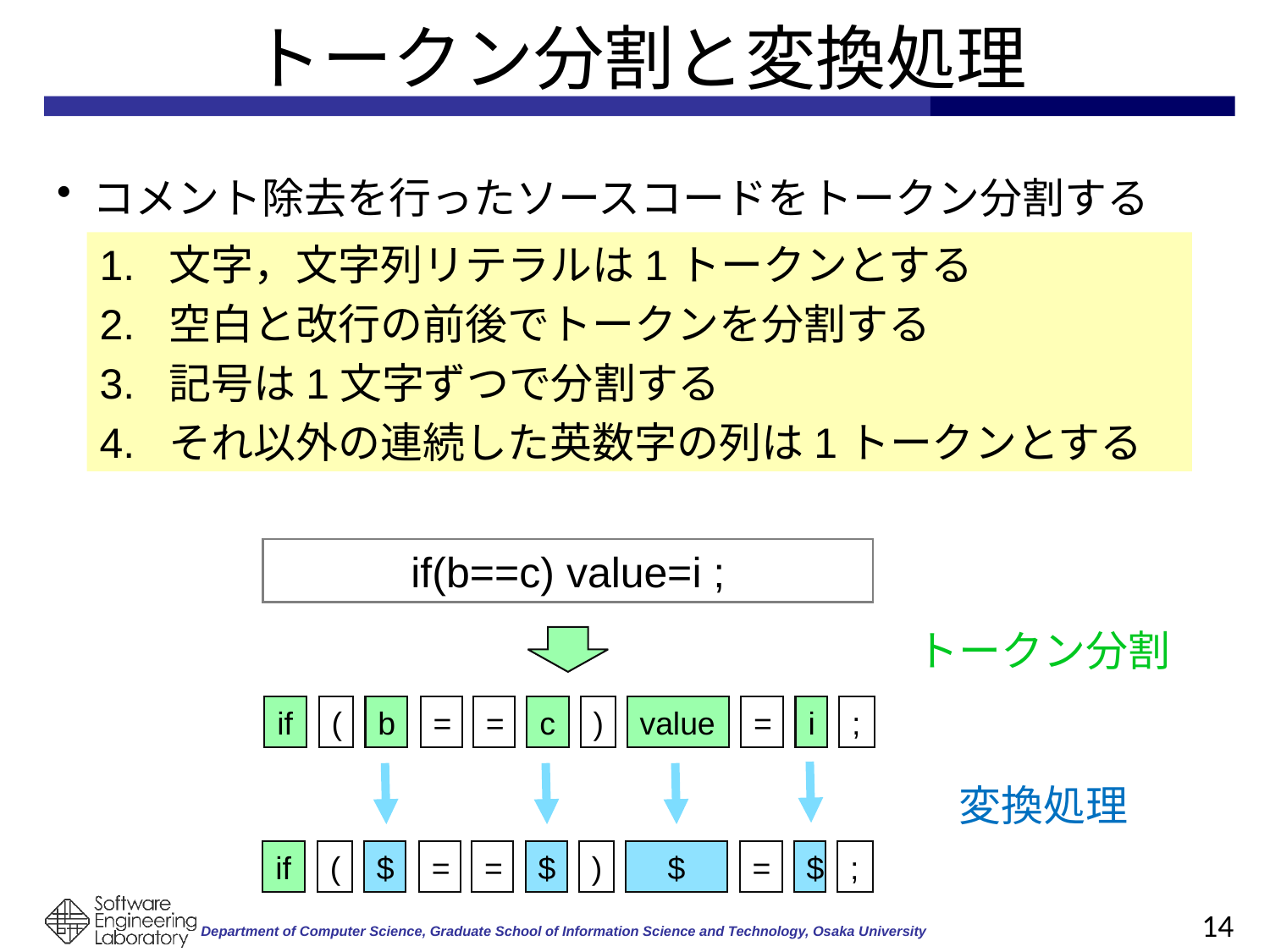

# トークン分割と変換処理
コメント除去を行ったソースコードをトークン分割する
1.  文字，文字列リテラルは1トークンとする
2.  空白と改行の前後でトークンを分割する
3.  記号は1文字ずつで分割する
4.  それ以外の連続した英数字の列は1トークンとする
if(b==c) value=i ;

トークン分割
if
(
b
=
=
c
)
value
=
i
;
変換処理
if
(
$
=
=
$
)
$
=
$
;
14